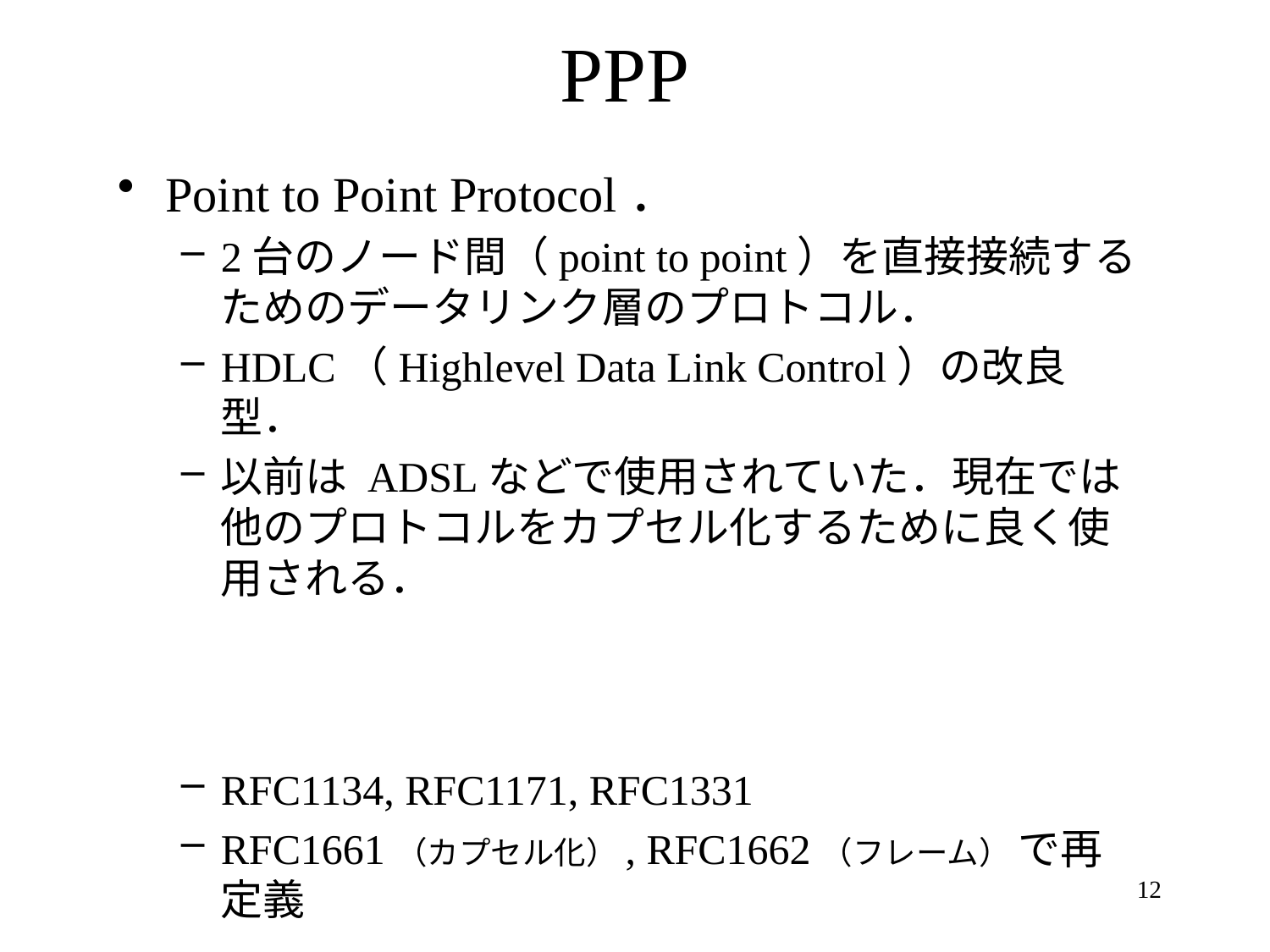

# PPP
Point to Point Protocol．
2台のノード間（point to point）を直接接続するためのデータリンク層のプロトコル．
HDLC（Highlevel Data Link Control）の改良型．
以前は ADSLなどで使用されていた．現在では他のプロトコルをカプセル化するために良く使用される．

RFC1134, RFC1171, RFC1331
RFC1661（カプセル化）, RFC1662（フレーム） で再定義
12